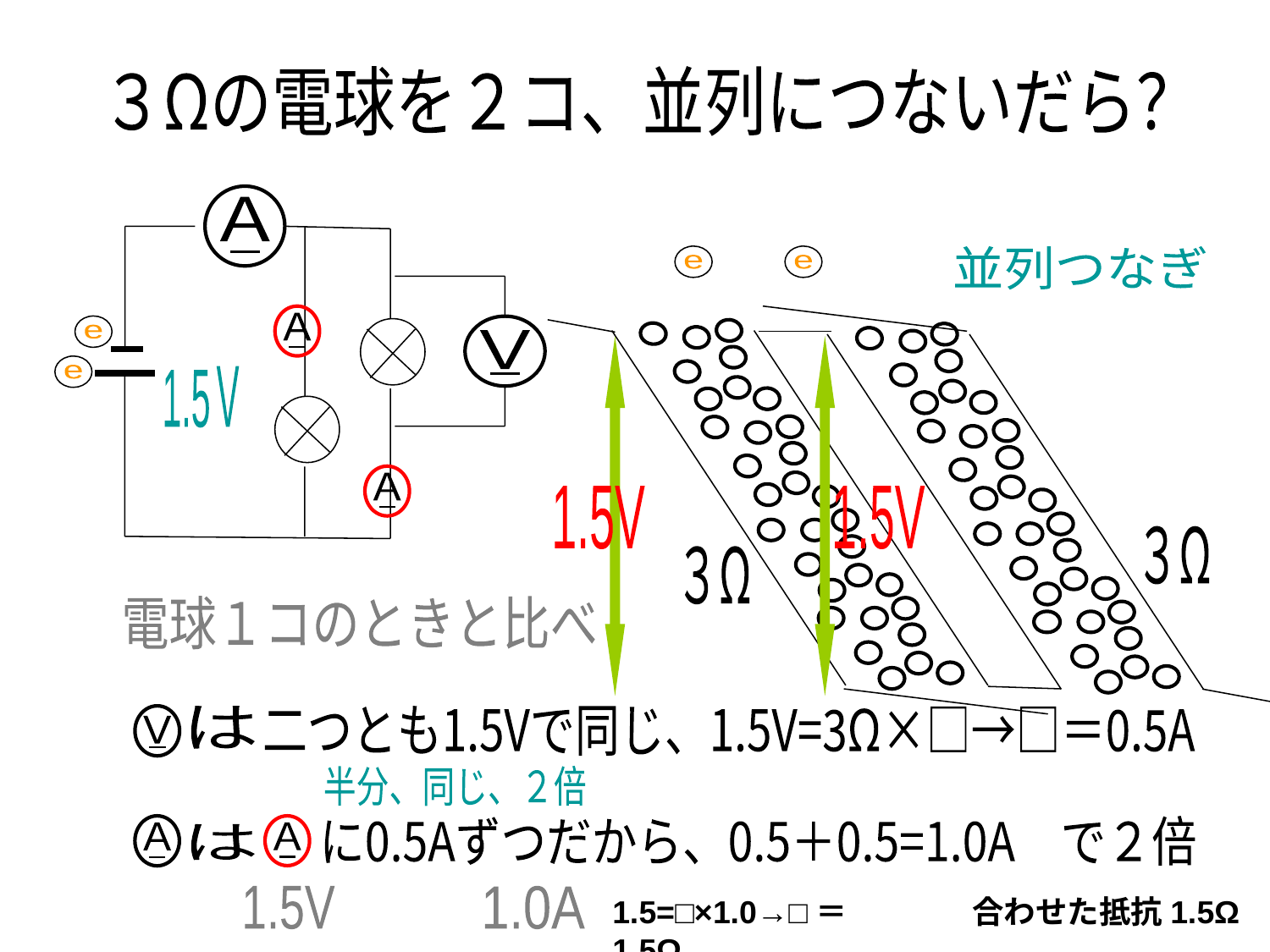

３Ωの電球を２コ、並列につないだら？

Ａ
－

－
－

Ｖ
－

e

e
並列つなぎ

Ａ
－

e

e
1.5Ｖ

Ａ
－
1.5V
1.5V
３Ω
３Ω
電球１コのときと比べ

Ｖ
－
は
二つとも1.5Vで同じ、1.5V=3Ω×□→□＝0.5A
半分、同じ、２倍

Ａ
－
は

Ａ
－
に0.5Aずつだから、0.5＋0.5=1.0A　で２倍
1.5V
1.0A
1.5=□×1.0→□＝1.5Ω
合わせた抵抗1.5Ω